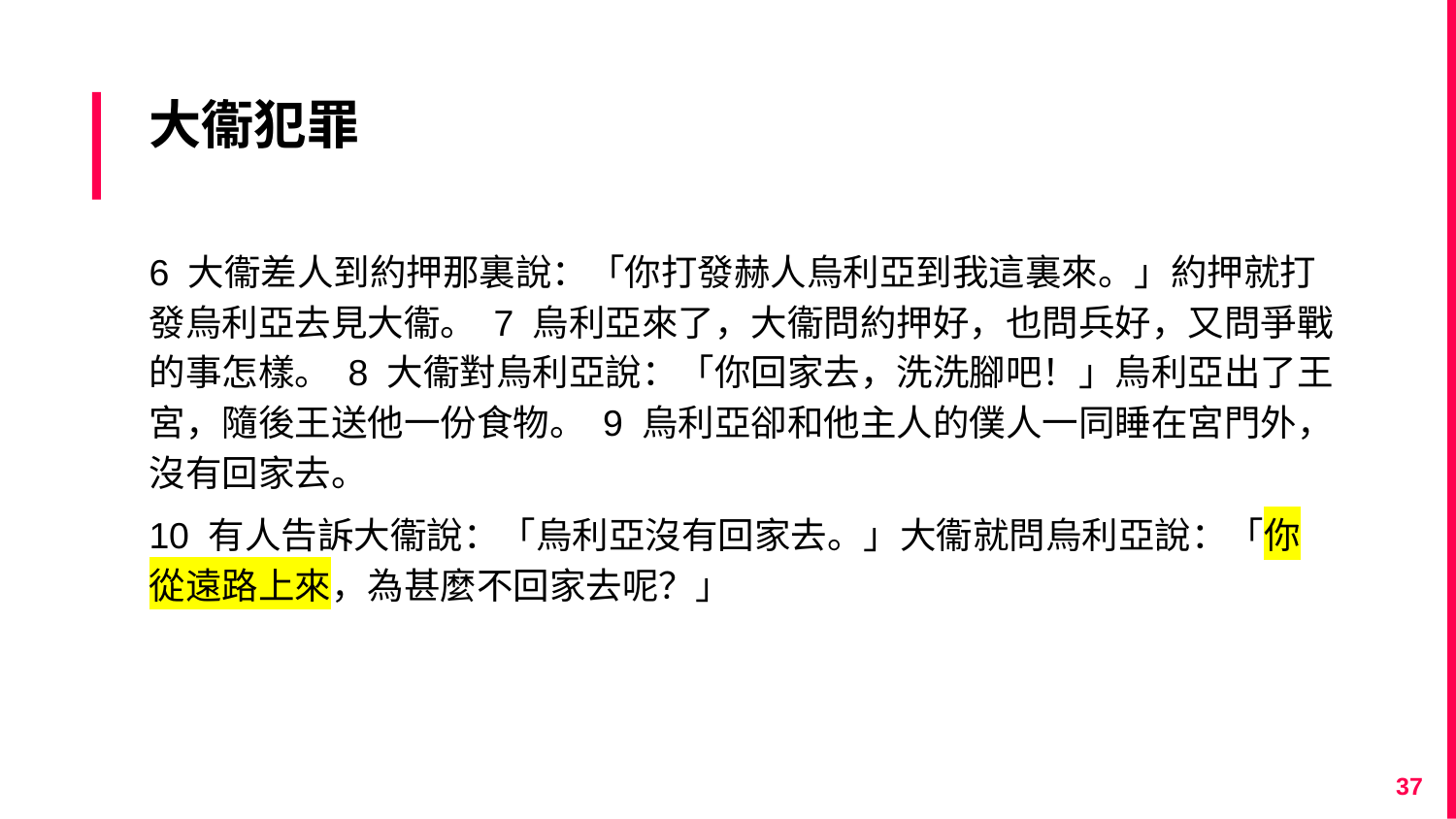

# 大衞犯罪
6 大衞差人到約押那裏說：「你打發赫人烏利亞到我這裏來。」約押就打發烏利亞去見大衞。 7 烏利亞來了，大衞問約押好，也問兵好，又問爭戰的事怎樣。 8 大衞對烏利亞說：「你回家去，洗洗腳吧！」烏利亞出了王宮，隨後王送他一份食物。 9 烏利亞卻和他主人的僕人一同睡在宮門外，沒有回家去。
10 有人告訴大衞說：「烏利亞沒有回家去。」大衞就問烏利亞說：「你從遠路上來，為甚麼不回家去呢？」
37